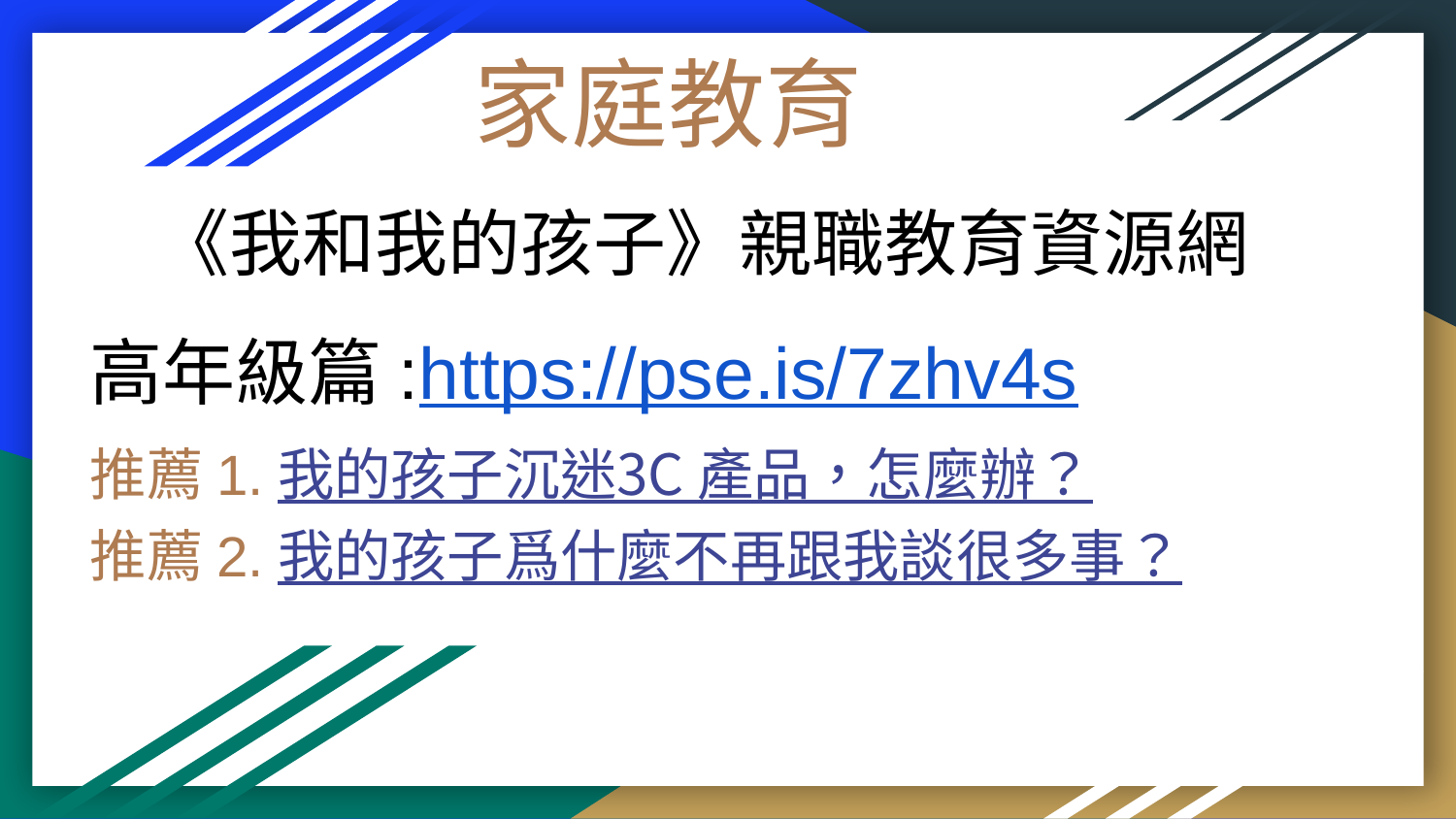

# 家庭教育
《我和我的孩子》親職教育資源網
高年級篇:https://pse.is/7zhv4s
推薦1.我的孩子沉迷3C 產品，怎麼辦？
推薦2.我的孩子爲什麼不再跟我談很多事？